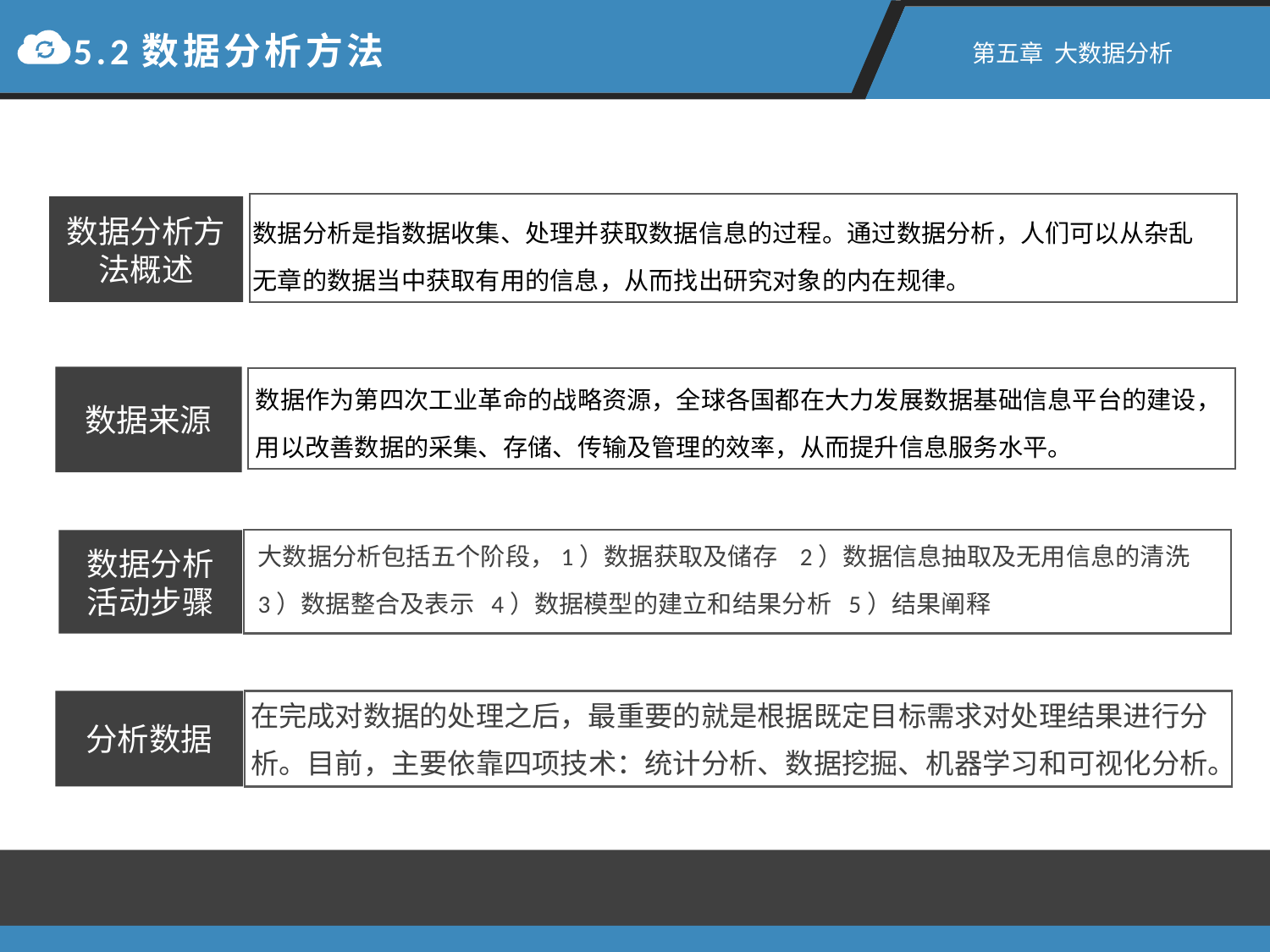

5.2数据分析方法

第五章  大数据分析

数据分析是指数据收集、处理并获取数据信息的过程。通过数据分析，人们可以从杂乱无章的数据当中获取有用的信息，从而找出研究对象的内在规律。
数据分析方法概述
数据作为第四次工业革命的战略资源，全球各国都在大力发展数据基础信息平台的建设，用以改善数据的采集、存储、传输及管理的效率，从而提升信息服务水平。
数据来源

大数据分析包括五个阶段，1）数据获取及储存   2）数据信息抽取及无用信息的清洗  3）数据整合及表示  4）数据模型的建立和结果分析  5）结果阐释
数据分析活动步骤

在完成对数据的处理之后，最重要的就是根据既定目标需求对处理结果进行分析。目前，主要依靠四项技术：统计分析、数据挖掘、机器学习和可视化分析。
分析数据